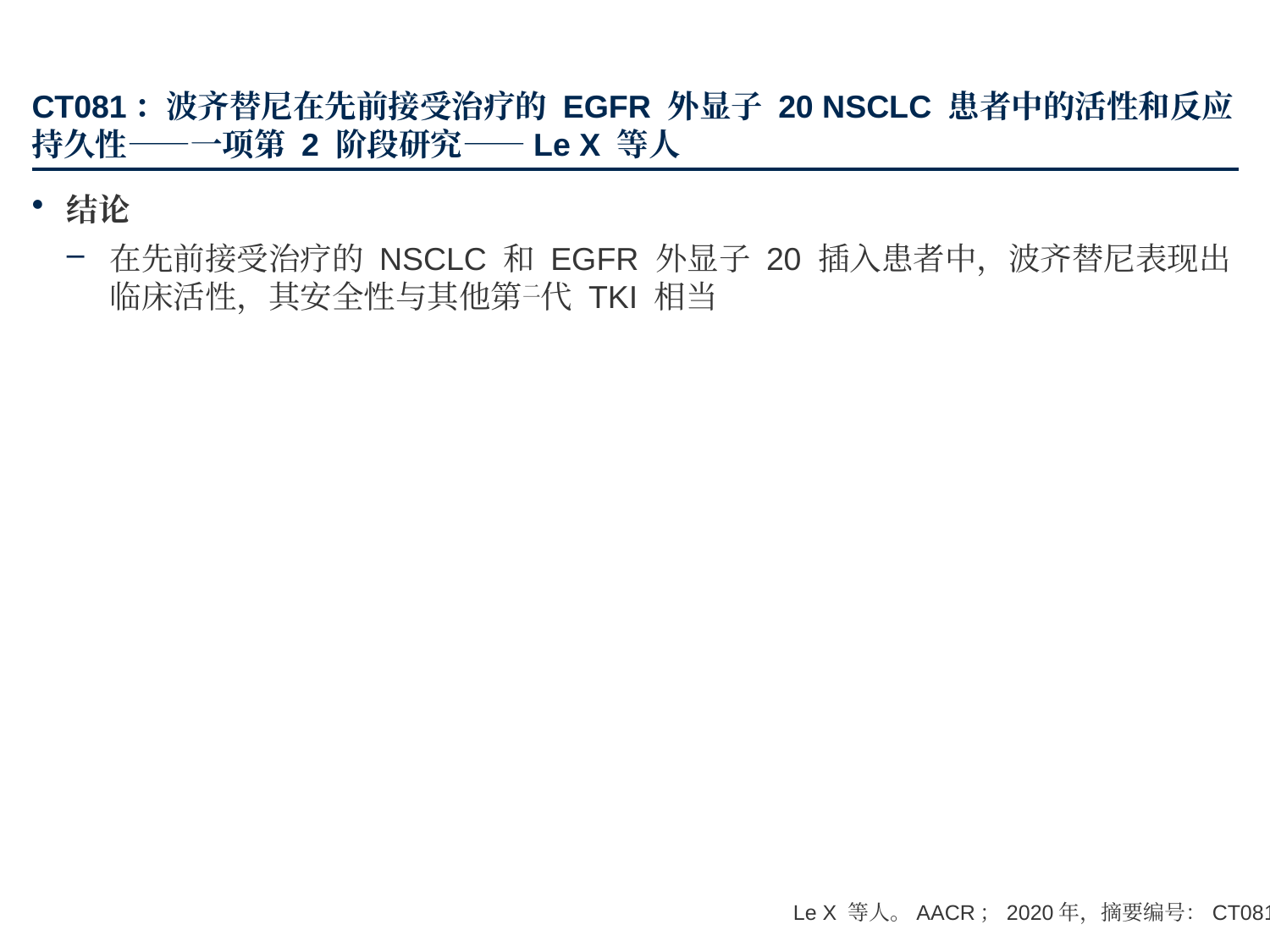

# CT081：波齐替尼在先前接受治疗的 EGFR 外显子 20 NSCLC 患者中的活性和反应持久性——一项第 2 阶段研究——Le X 等人
结论
在先前接受治疗的 NSCLC 和 EGFR 外显子 20 插入患者中，波齐替尼表现出临床活性，其安全性与其他第二代 TKI 相当
Le X 等人。AACR；2020年，摘要编号：CT081